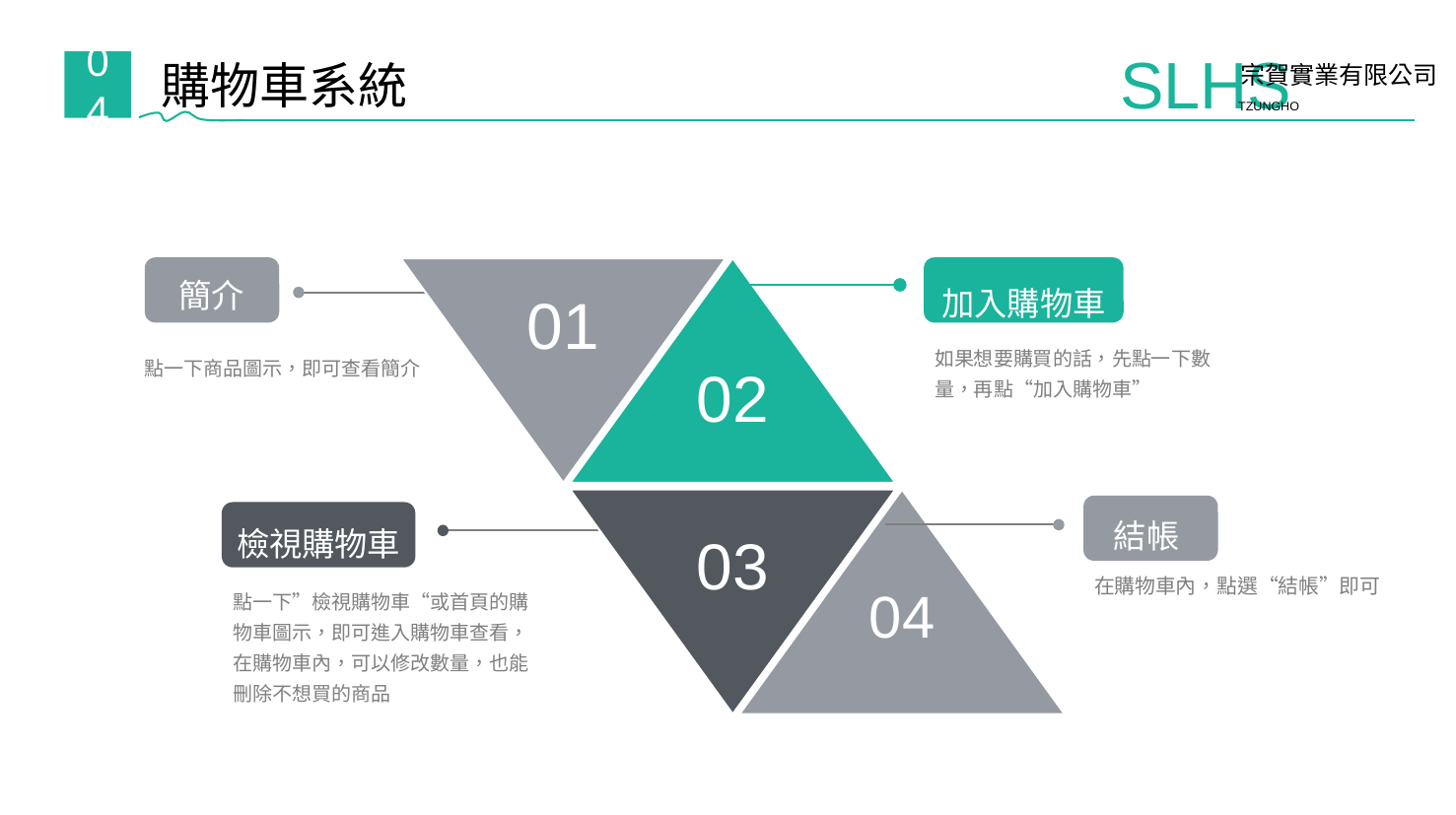

SLHS
宗賀實業有限公司
TZUNGHO
購物車系統
04

簡介

點一下商品圖示，即可查看簡介

加入購物車
如果想要購買的話，先點一下數量，再點“加入購物車”

01

02

03

04
結帳

在購物車內，點選“結帳”即可

檢視購物車
點一下”檢視購物車“或首頁的購物車圖示，即可進入購物車查看，
在購物車內，可以修改數量，也能刪除不想買的商品